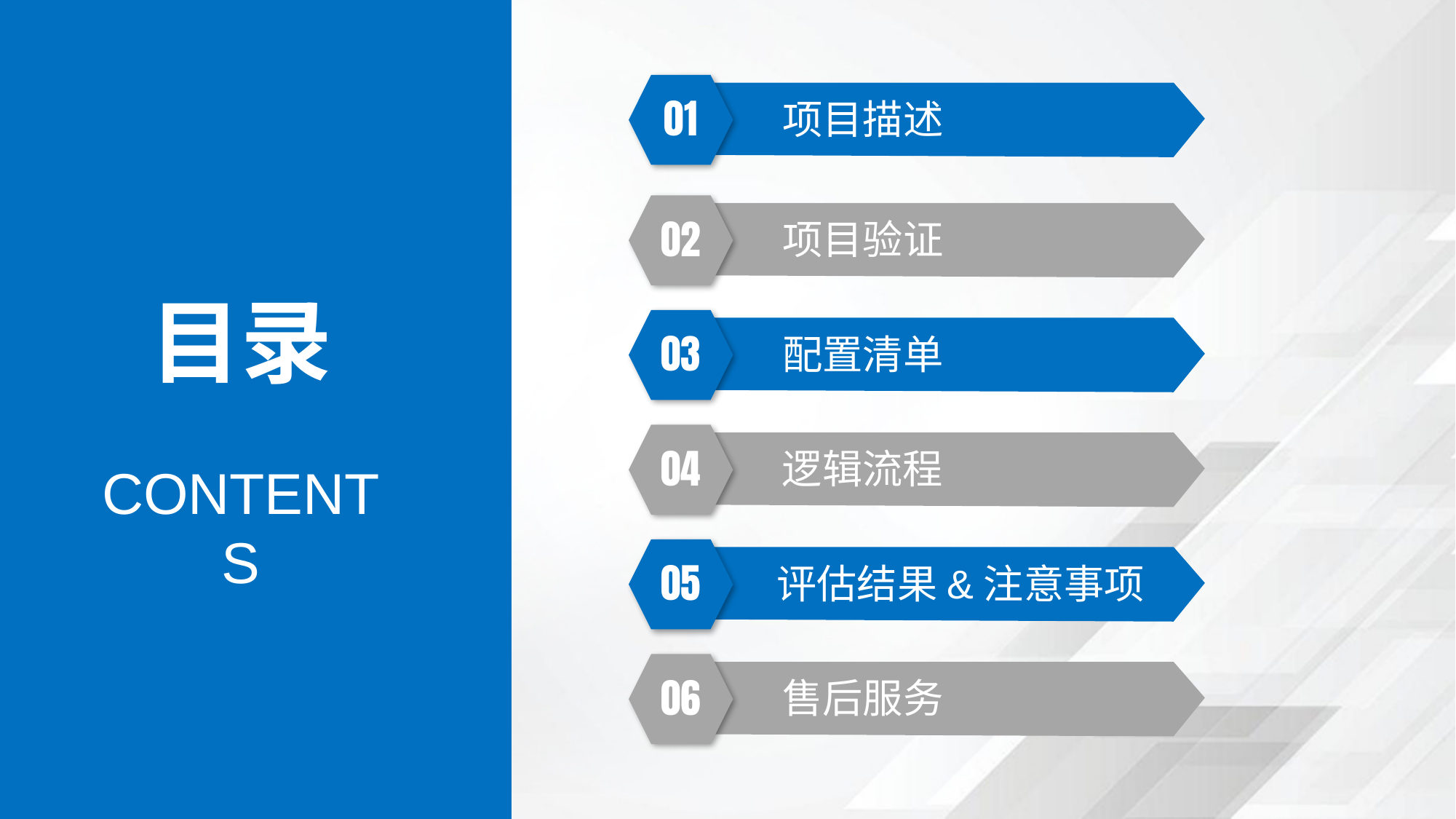

01

项目描述
02

项目验证
目录
03

配置清单
04

逻辑流程
CONTENTS
05

评估结果&注意事项
06

售后服务